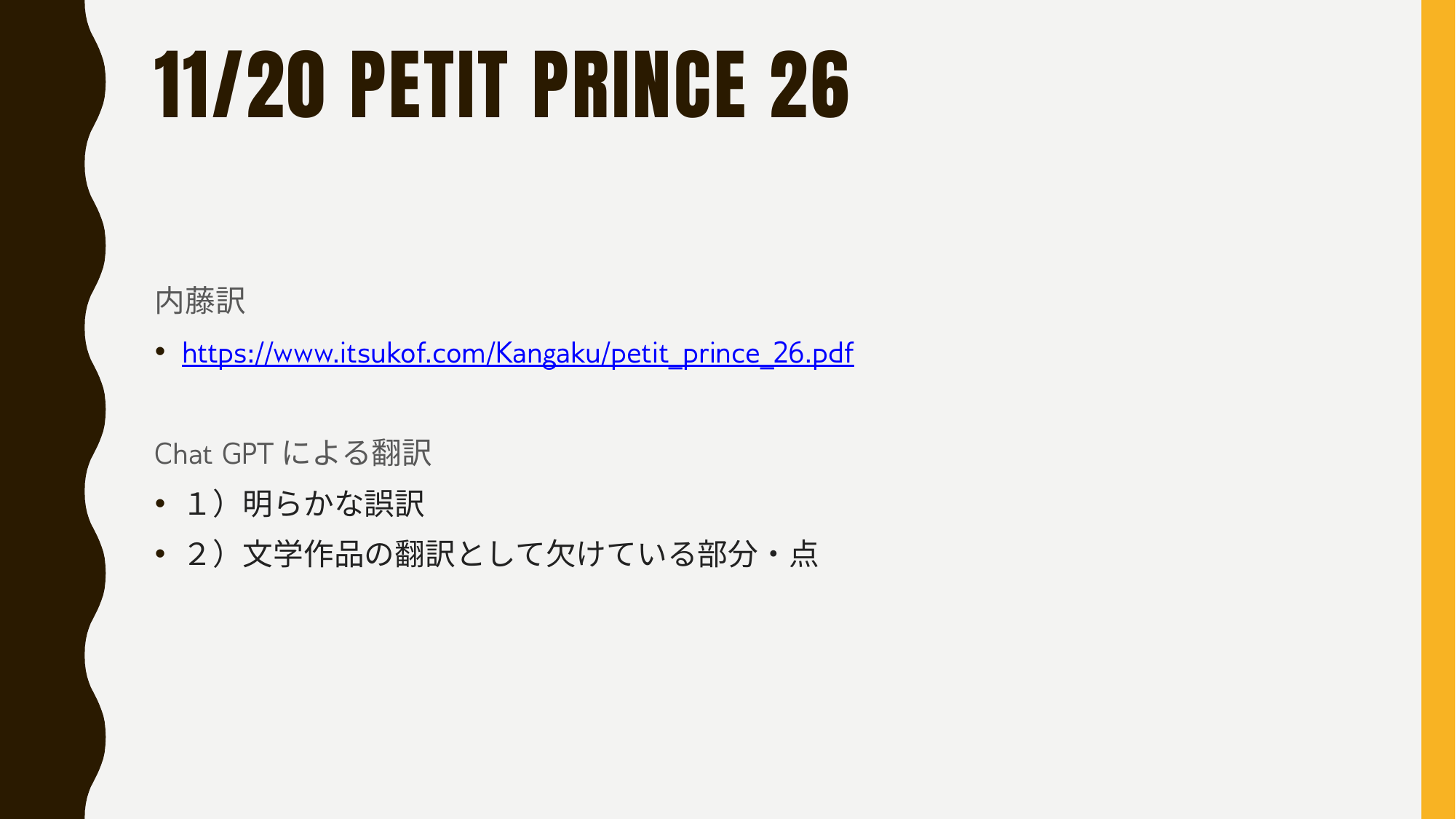

# 11/20 Petit Prince 26
内藤訳
https://www.itsukof.com/Kangaku/petit_prince_26.pdf

Chat GPTによる翻訳
１）明らかな誤訳
２）文学作品の翻訳として欠けている部分・点